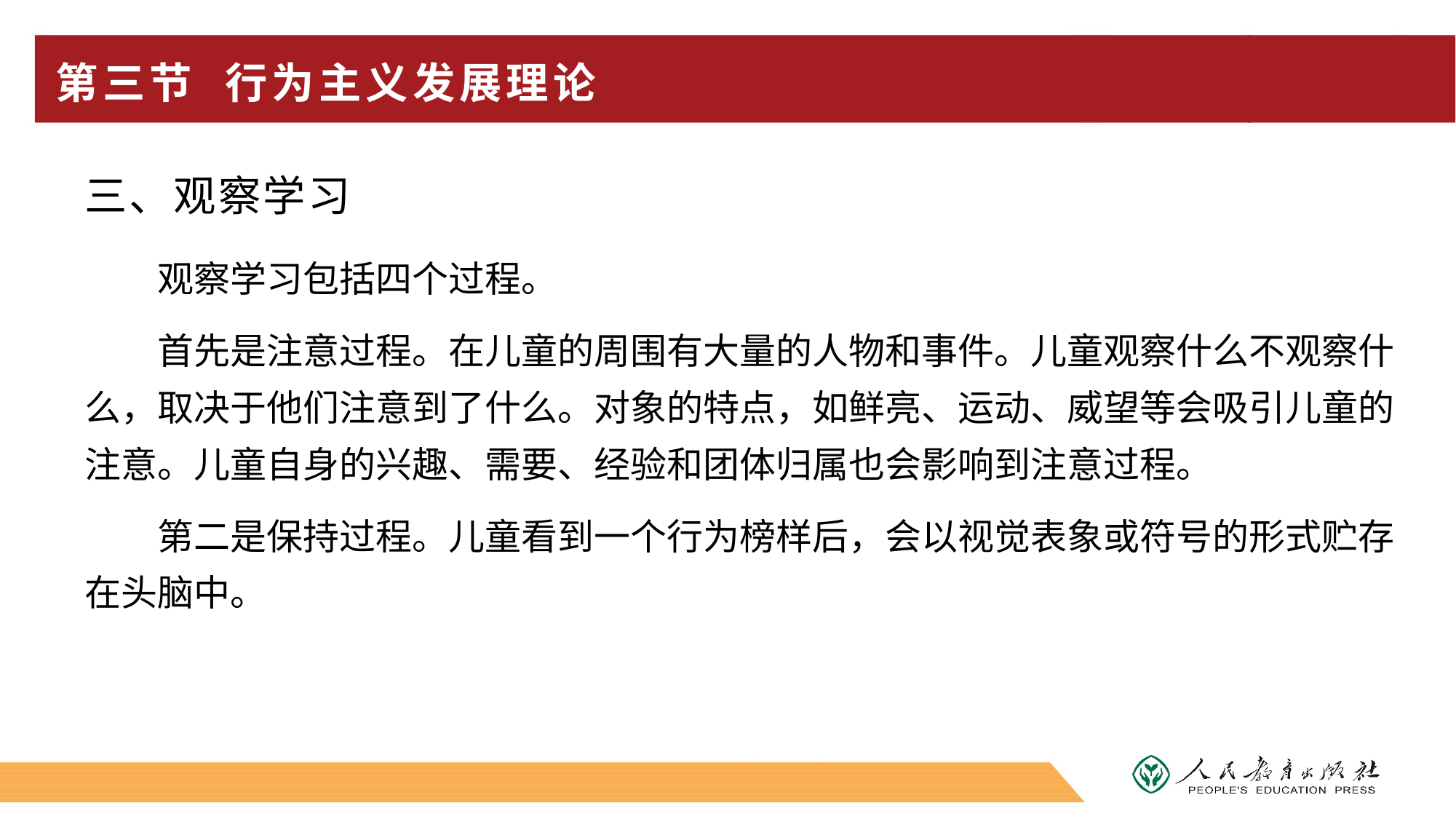

# 第三节  行为主义发展理论
三、观察学习
观察学习包括四个过程。
首先是注意过程。在儿童的周围有大量的人物和事件。儿童观察什么不观察什么，取决于他们注意到了什么。对象的特点，如鲜亮、运动、威望等会吸引儿童的注意。儿童自身的兴趣、需要、经验和团体归属也会影响到注意过程。
第二是保持过程。儿童看到一个行为榜样后，会以视觉表象或符号的形式贮存在头脑中。